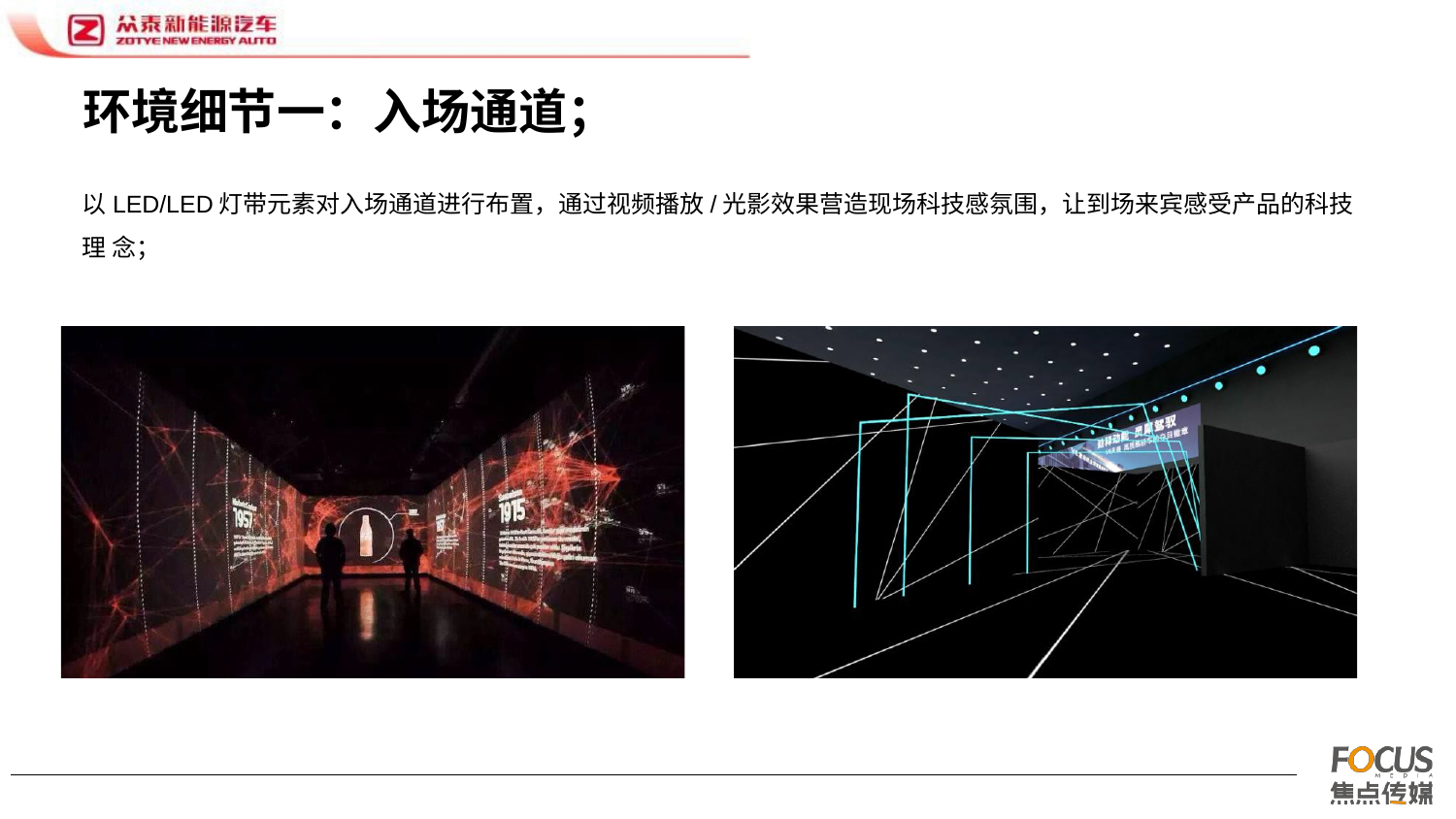

# 环境细节一：入场通道；
以LED/LED灯带元素对入场通道进行布置，通过视频播放/光影效果营造现场科技感氛围，让到场来宾感受产品的科技理 念；